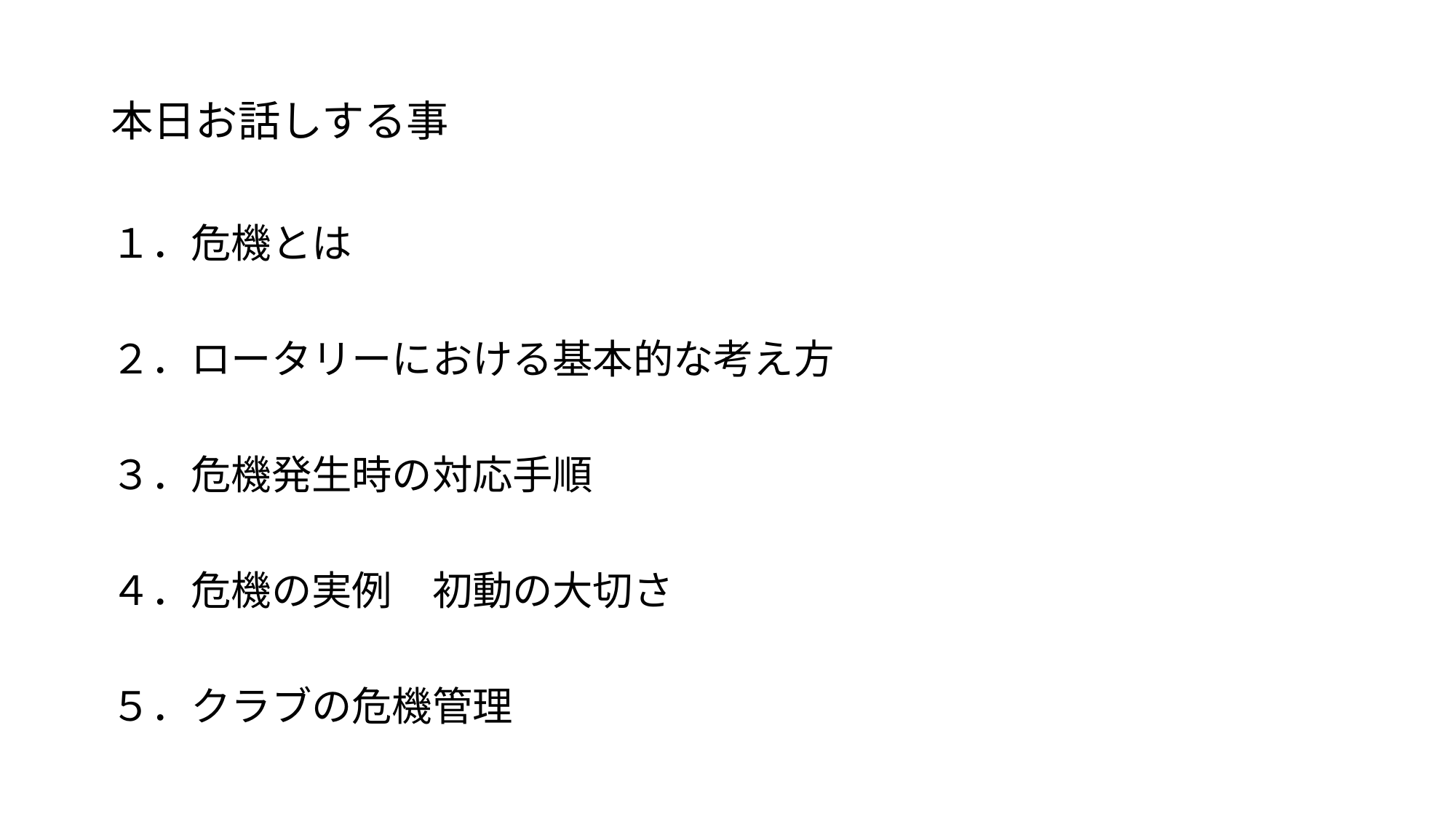

# 本日お話しする事
１．危機とは

２．ロータリーにおける基本的な考え方

３．危機発生時の対応手順

４．危機の実例　初動の大切さ

５．クラブの危機管理